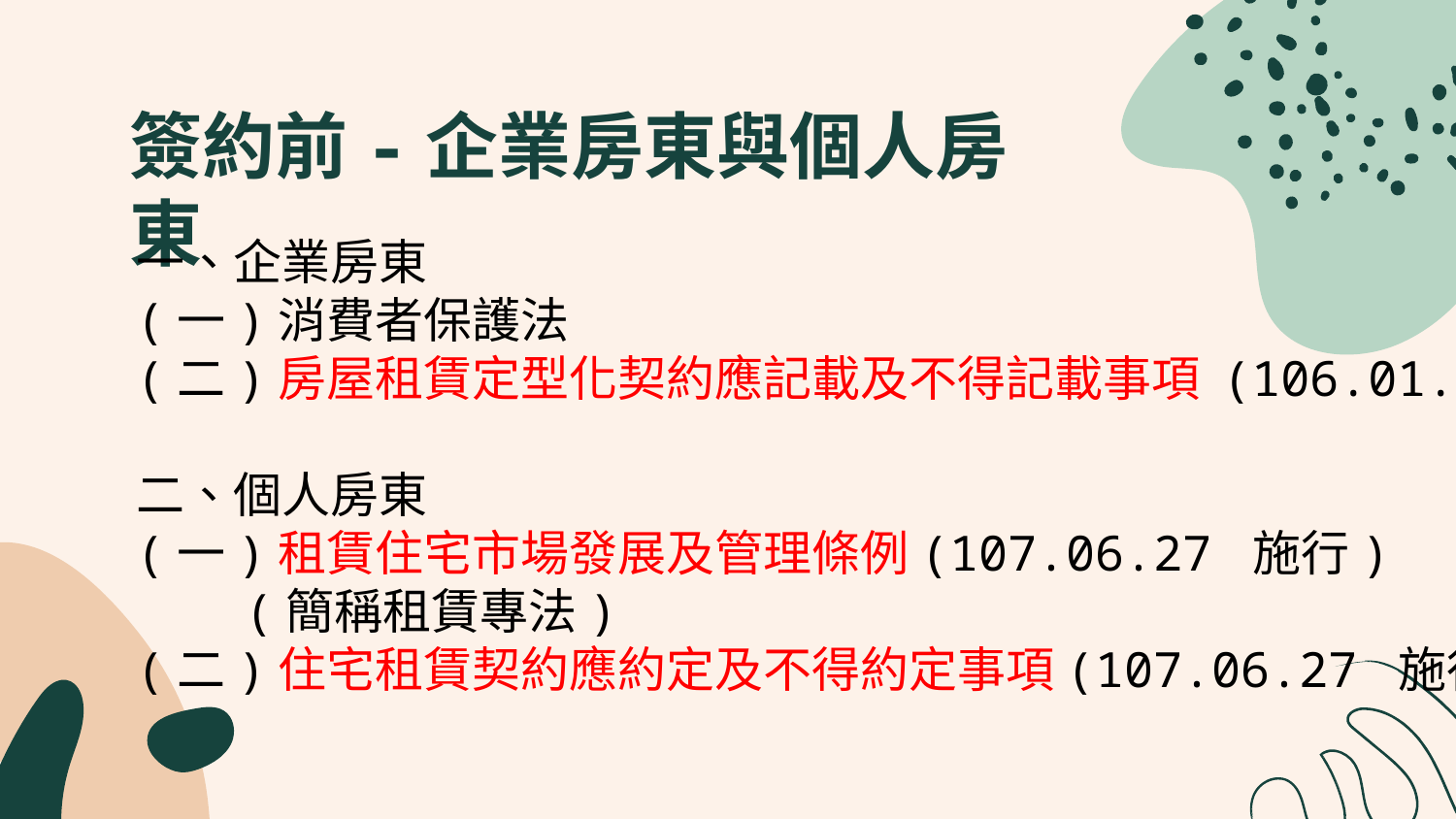

簽約前-企業房東與個人房東
一、企業房東
(一)消費者保護法
(二)房屋租賃定型化契約應記載及不得記載事項 (106.01.01)

二、個人房東
(一)租賃住宅市場發展及管理條例(107.06.27 施行)
　　(簡稱租賃專法)
(二)住宅租賃契約應約定及不得約定事項(107.06.27 施行)